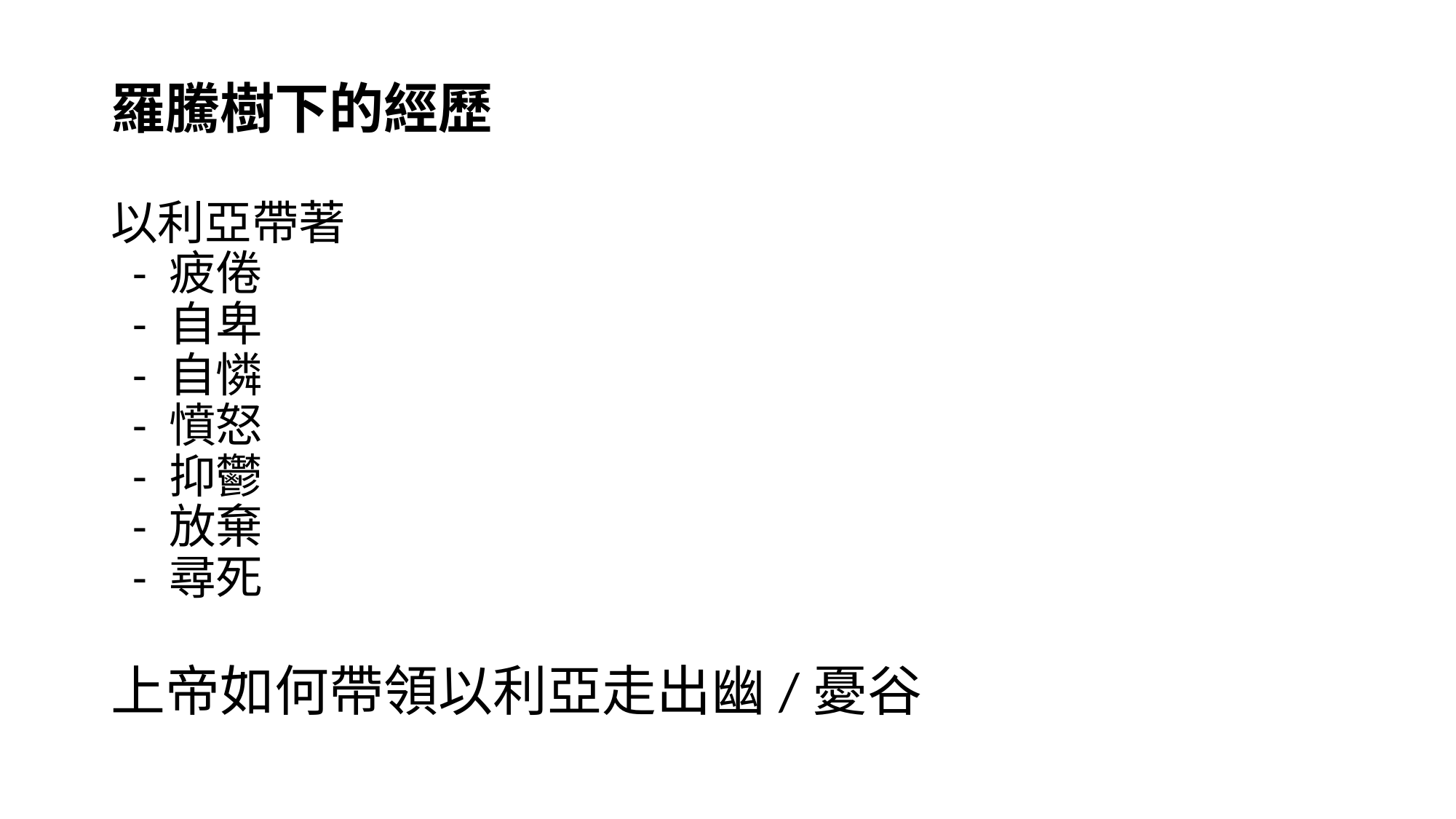

# 羅騰樹下的經歷 以利亞帶著 - 疲倦 - 自卑 - 自憐 - 憤怒 - 抑鬱 - 放棄 - 尋死 上帝如何帶領以利亞走出幽/憂谷